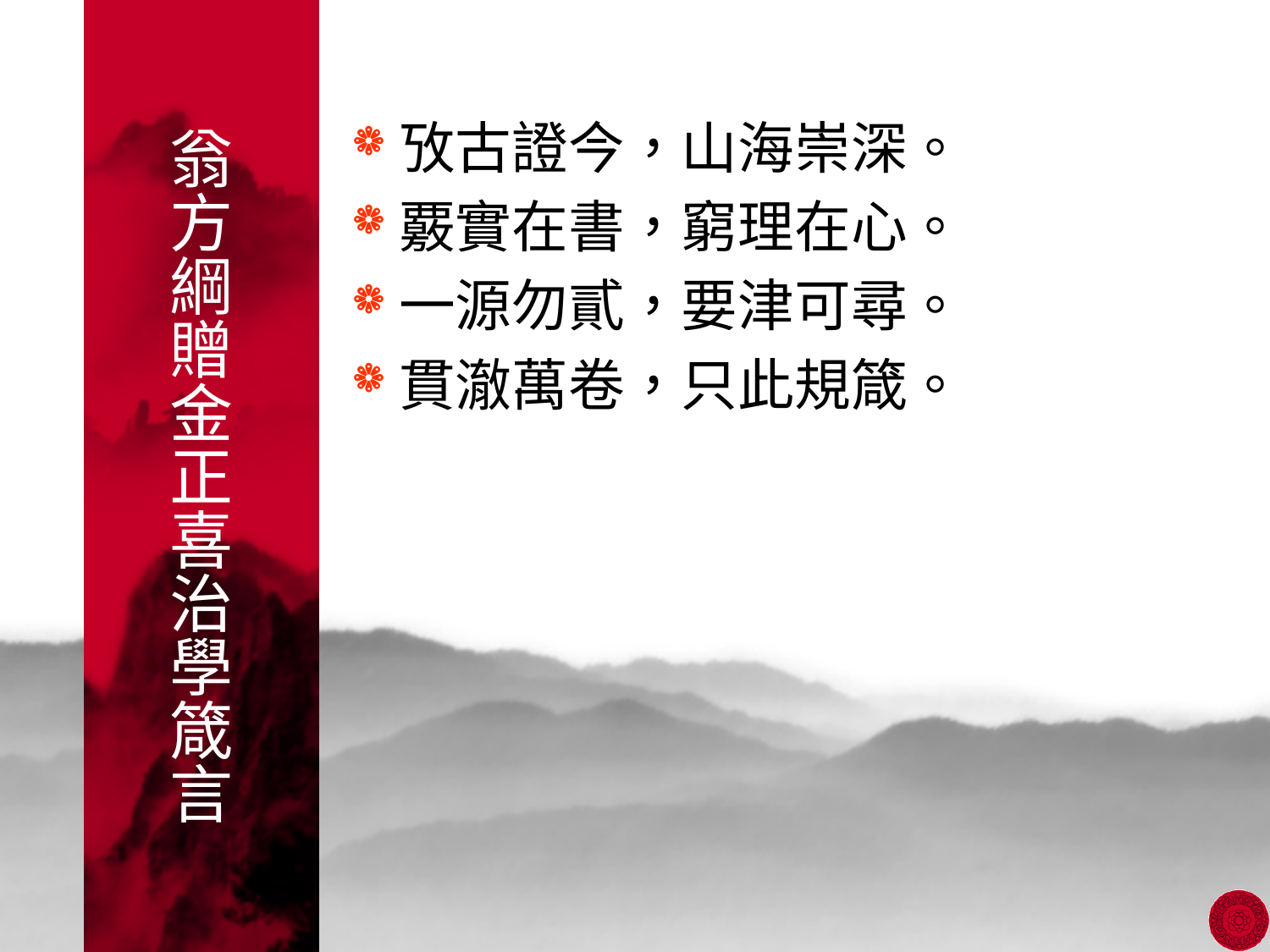

攷古證今，山海崇深。
覈實在書，窮理在心。
一源勿貳，要津可尋。
貫澈萬卷，只此規箴。
# 翁方綱贈金正喜治學箴言